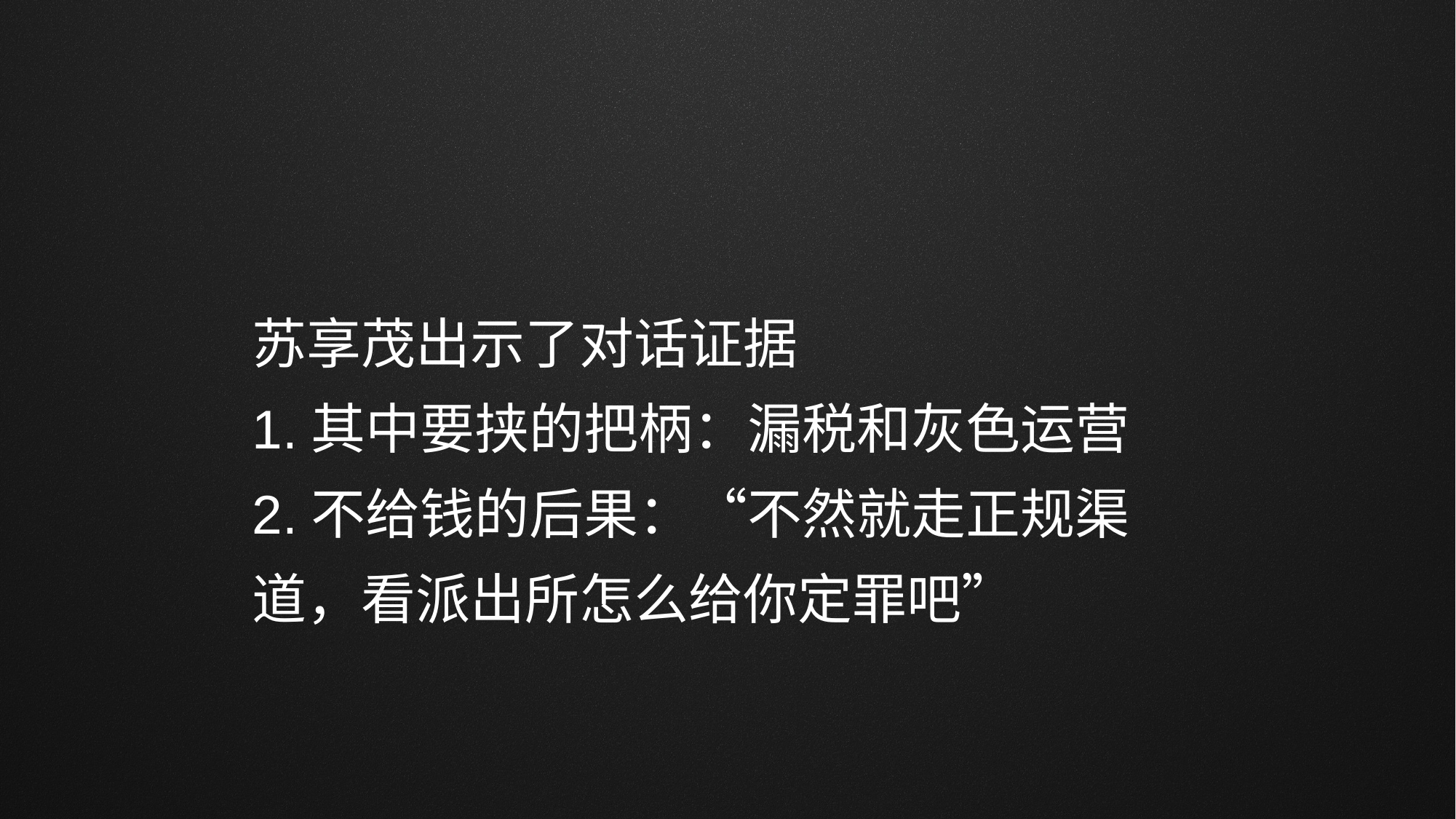

苏享茂出示了对话证据
1.其中要挟的把柄：漏税和灰色运营
2.不给钱的后果：“不然就走正规渠道，看派出所怎么给你定罪吧”